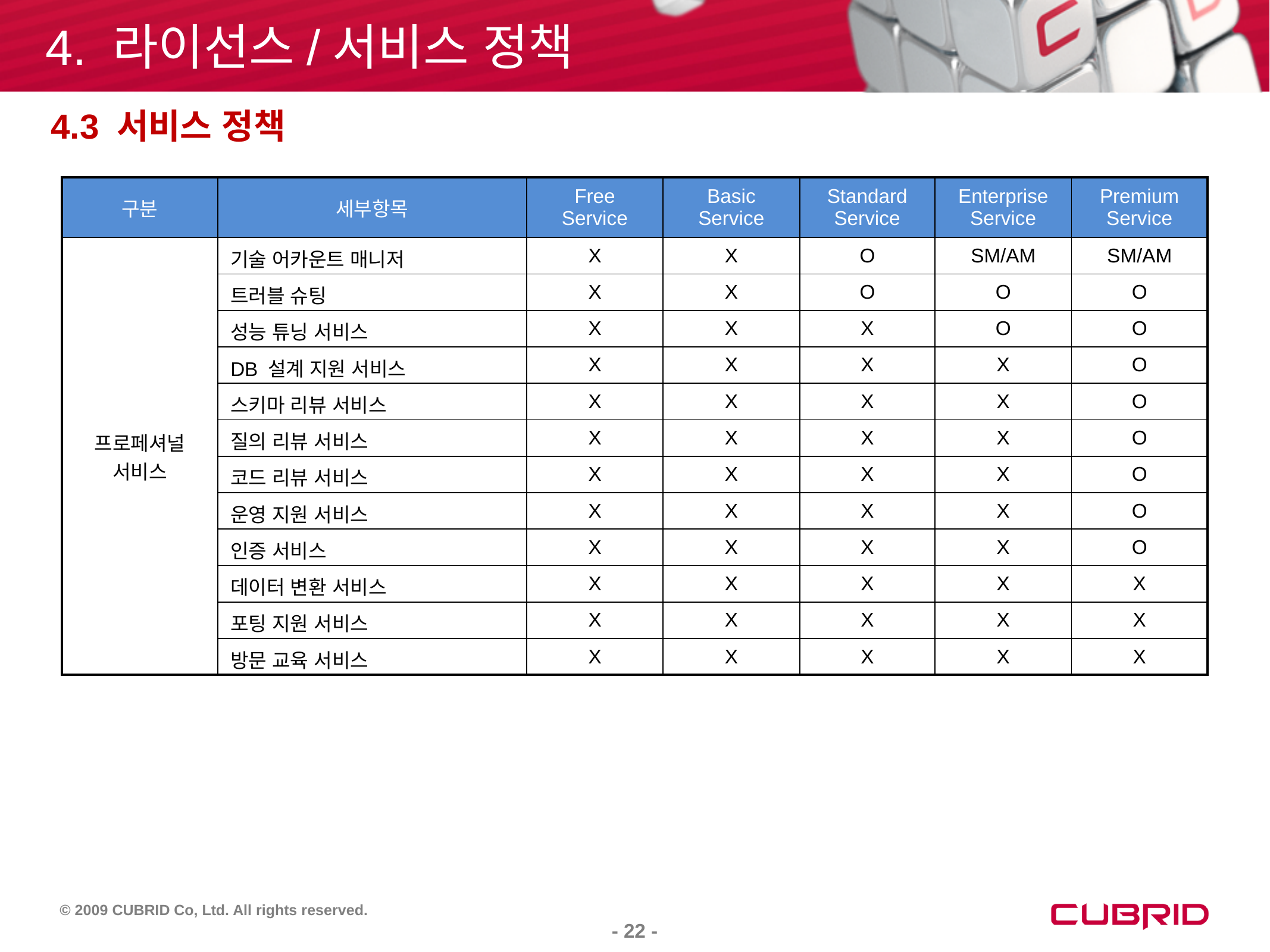

4. 라이선스/서비스 정책
4.3 서비스 정책
| 구분 | 세부항목 | Free Service | Basic Service | Standard Service | Enterprise Service | Premium Service |
| --- | --- | --- | --- | --- | --- | --- |
| 프로페셔널 서비스 | 기술 어카운트 매니저 | X | X | O | SM/AM | SM/AM |
|  | 트러블 슈팅 | X | X | O | O | O |
|  | 성능 튜닝 서비스 | X | X | X | O | O |
|  | DB 설계 지원 서비스 | X | X | X | X | O |
|  | 스키마 리뷰 서비스 | X | X | X | X | O |
|  | 질의 리뷰 서비스 | X | X | X | X | O |
|  | 코드 리뷰 서비스 | X | X | X | X | O |
|  | 운영 지원 서비스 | X | X | X | X | O |
|  | 인증 서비스 | X | X | X | X | O |
|  | 데이터 변환 서비스 | X | X | X | X | X |
|  | 포팅 지원 서비스 | X | X | X | X | X |
|  | 방문 교육 서비스 | X | X | X | X | X |
- 22 -